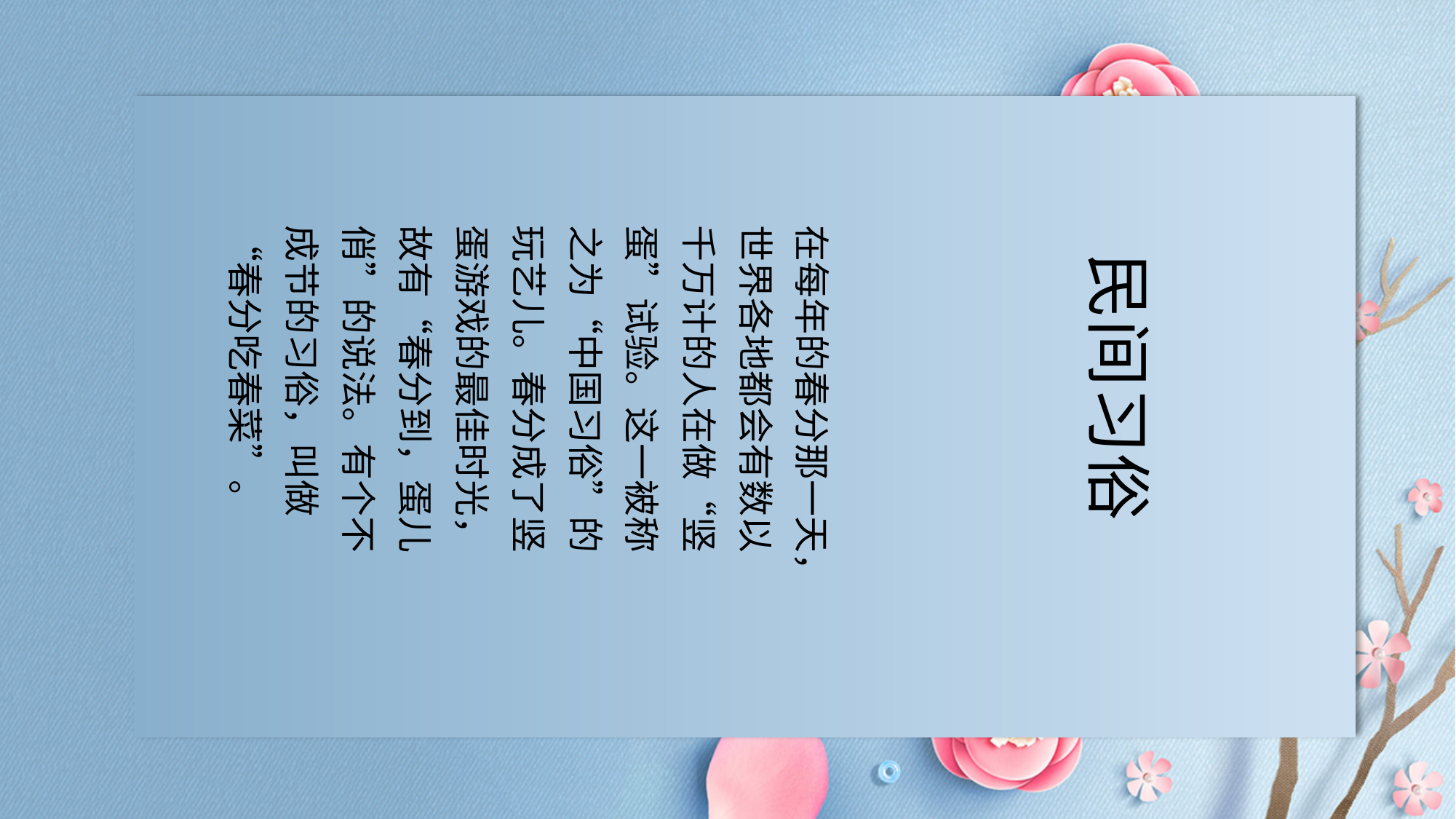

在每年的春分那一天，世界各地都会有数以千万计的人在做“竖蛋”试验。这一被称之为“中国习俗”的玩艺儿。春分成了竖蛋游戏的最佳时光，故有“春分到，蛋儿俏”的说法。有个不成节的习俗，叫做“春分吃春菜”。
民间习俗